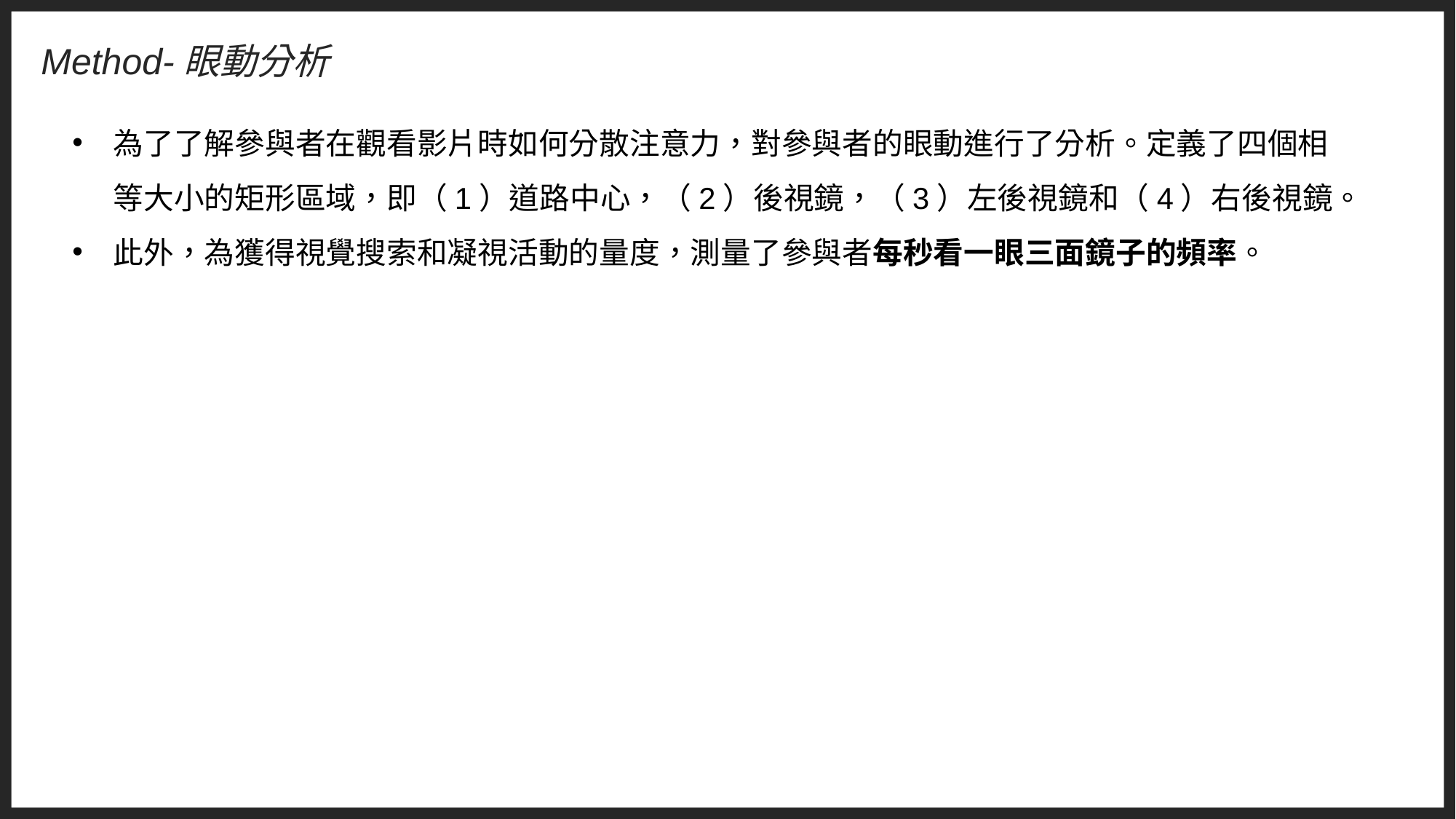

Method-眼動分析
為了了解參與者在觀看影片時如何分散注意力，對參與者的眼動進行了分析。定義了四個相等大小的矩形區域，即（1）道路中心，（2）後視鏡，（3）左後視鏡和（4）右後視鏡。
此外，為獲得視覺搜索和凝視活動的量度，測量了參與者每秒看一眼三面鏡子的頻率。